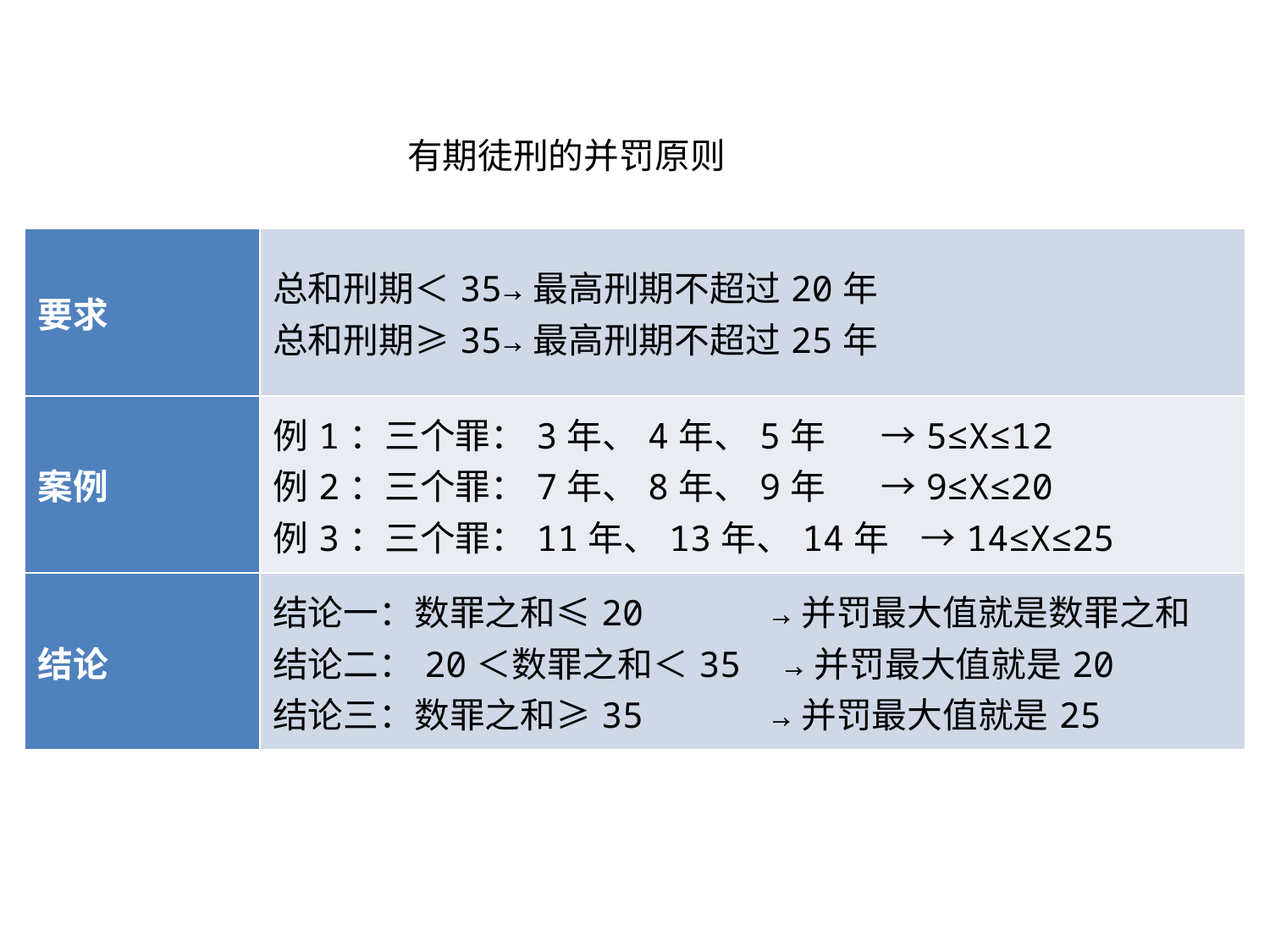

有期徒刑的并罚原则
| 要求 | 总和刑期＜35→最高刑期不超过20年 总和刑期≥35→最高刑期不超过25年 |
| --- | --- |
| 案例 | 例1：三个罪：3年、4年、5年 →5≤X≤12 例2：三个罪：7年、8年、9年 →9≤X≤20 例3：三个罪：11年、13年、14年 →14≤X≤25 |
| 结论 | 结论一：数罪之和≤20 →并罚最大值就是数罪之和 结论二：20＜数罪之和＜35 →并罚最大值就是20 结论三：数罪之和≥35 →并罚最大值就是25 |